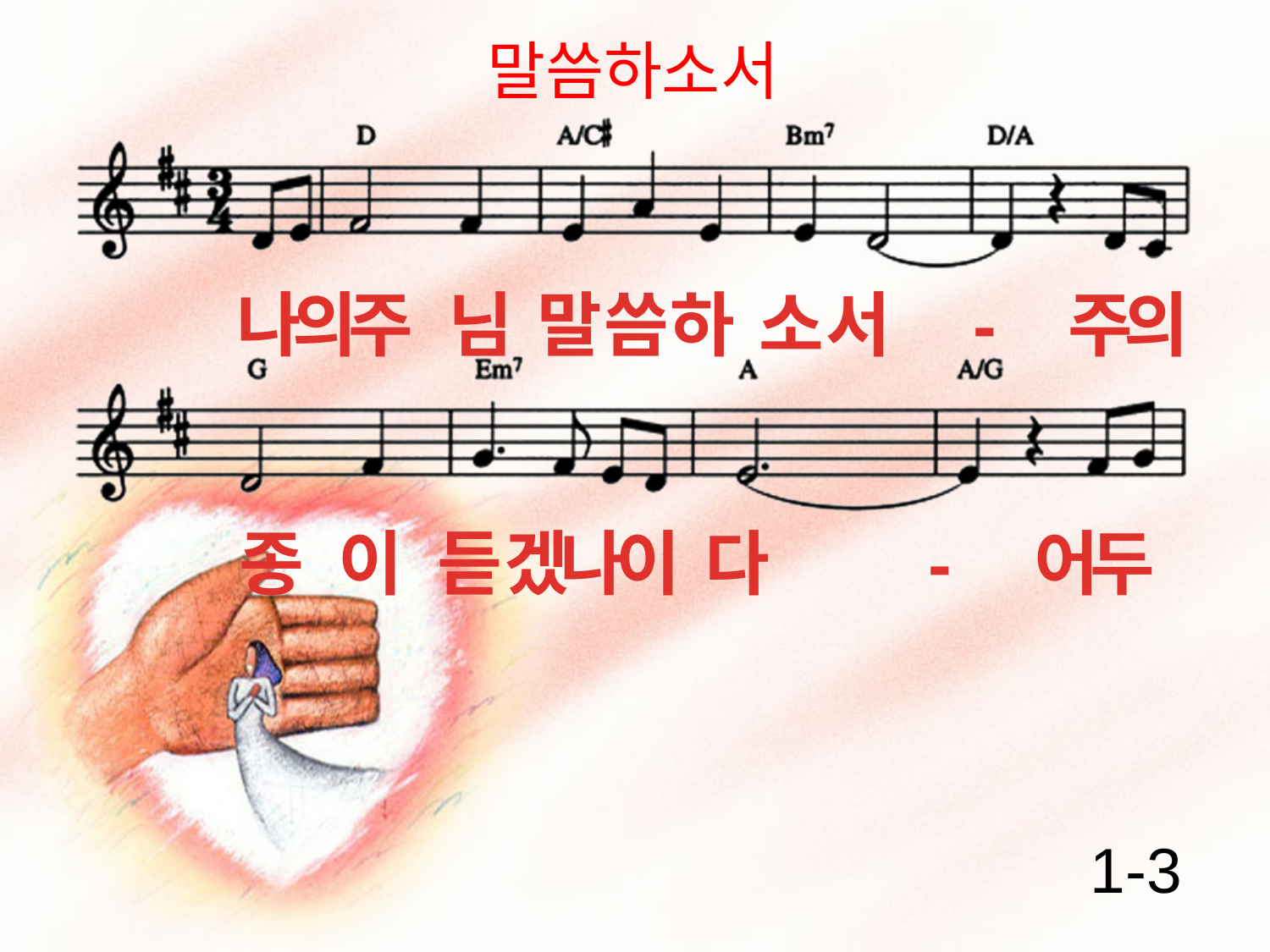

말씀하소서
나의주    님   말 씀 하   소 서      -     주의
종    이    듣 겠나이   다             -      어두
1-3